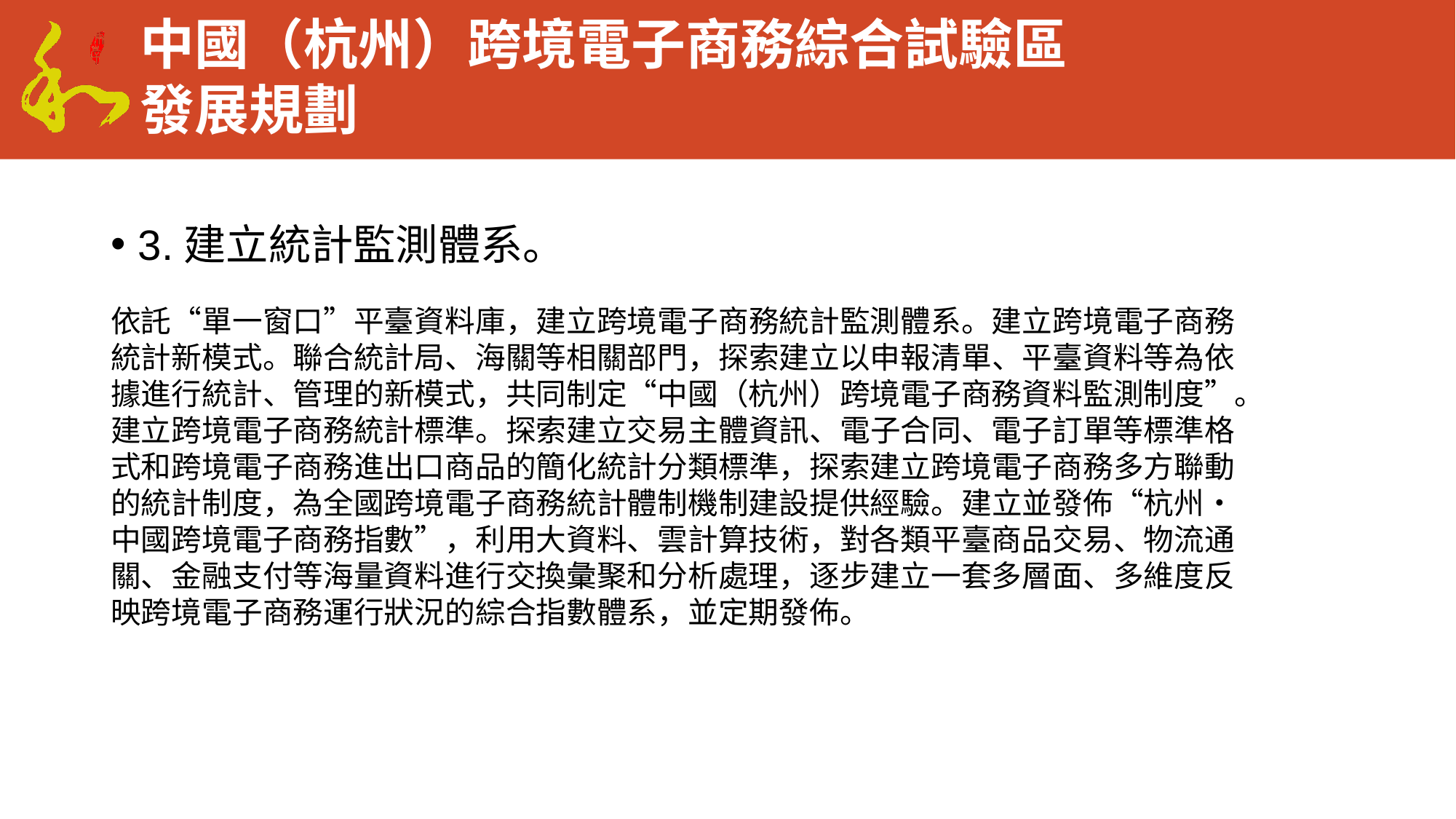

# 中國（杭州）跨境電子商務綜合試驗區 發展規劃
3.建立統計監測體系。
依託“單一窗口”平臺資料庫，建立跨境電子商務統計監測體系。建立跨境電子商務統計新模式。聯合統計局、海關等相關部門，探索建立以申報清單、平臺資料等為依據進行統計、管理的新模式，共同制定“中國（杭州）跨境電子商務資料監測制度”。建立跨境電子商務統計標準。探索建立交易主體資訊、電子合同、電子訂單等標準格式和跨境電子商務進出口商品的簡化統計分類標準，探索建立跨境電子商務多方聯動的統計制度，為全國跨境電子商務統計體制機制建設提供經驗。建立並發佈“杭州•中國跨境電子商務指數”，利用大資料、雲計算技術，對各類平臺商品交易、物流通關、金融支付等海量資料進行交換彙聚和分析處理，逐步建立一套多層面、多維度反映跨境電子商務運行狀況的綜合指數體系，並定期發佈。